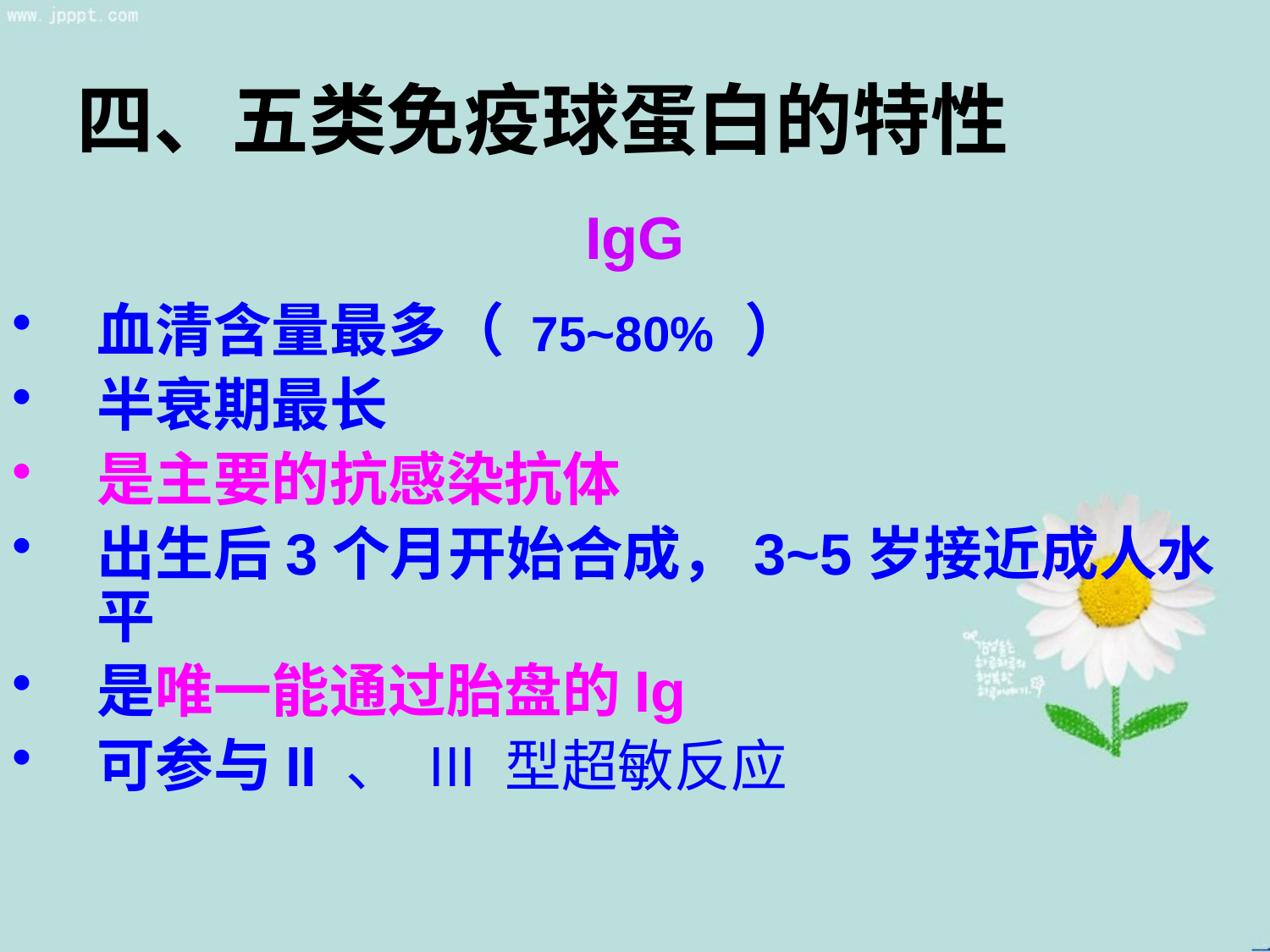

# 四、五类免疫球蛋白的特性
IgG

血清含量最多（ 75~80% ）
半衰期最长
是主要的抗感染抗体
出生后3个月开始合成，3~5岁接近成人水平
是唯一能通过胎盘的Ig
可参与II 、 III 型超敏反应